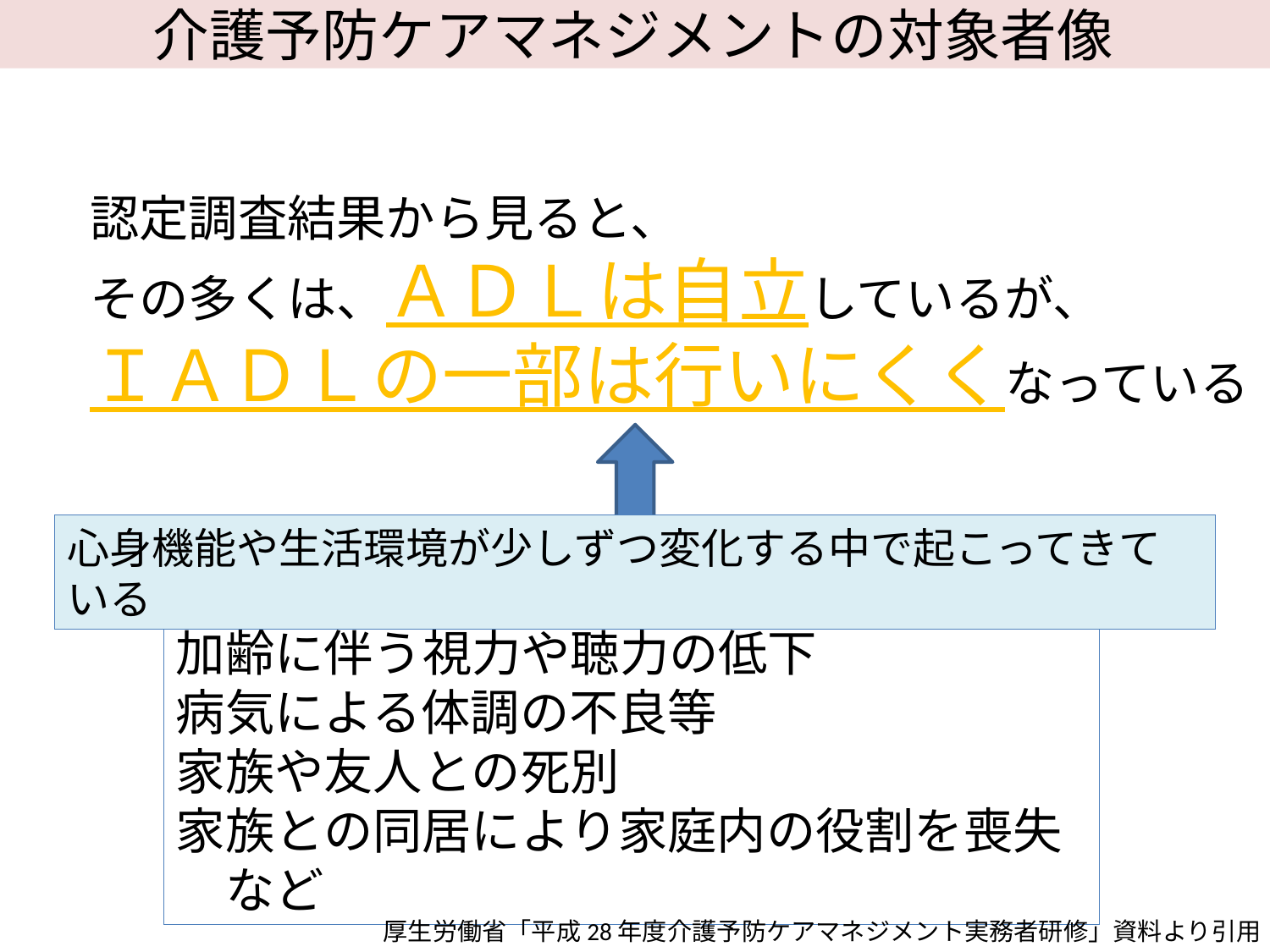

# 介護予防ケアマネジメントの対象者像
認定調査結果から見ると、
その多くは、ＡＤＬは自立しているが、
ＩＡＤＬの一部は行いにくくなっている

心身機能や生活環境が少しずつ変化する中で起こってきている
加齢に伴う視力や聴力の低下
病気による体調の不良等
家族や友人との死別
家族との同居により家庭内の役割を喪失　など
厚生労働省「平成28年度介護予防ケアマネジメント実務者研修」資料より引用